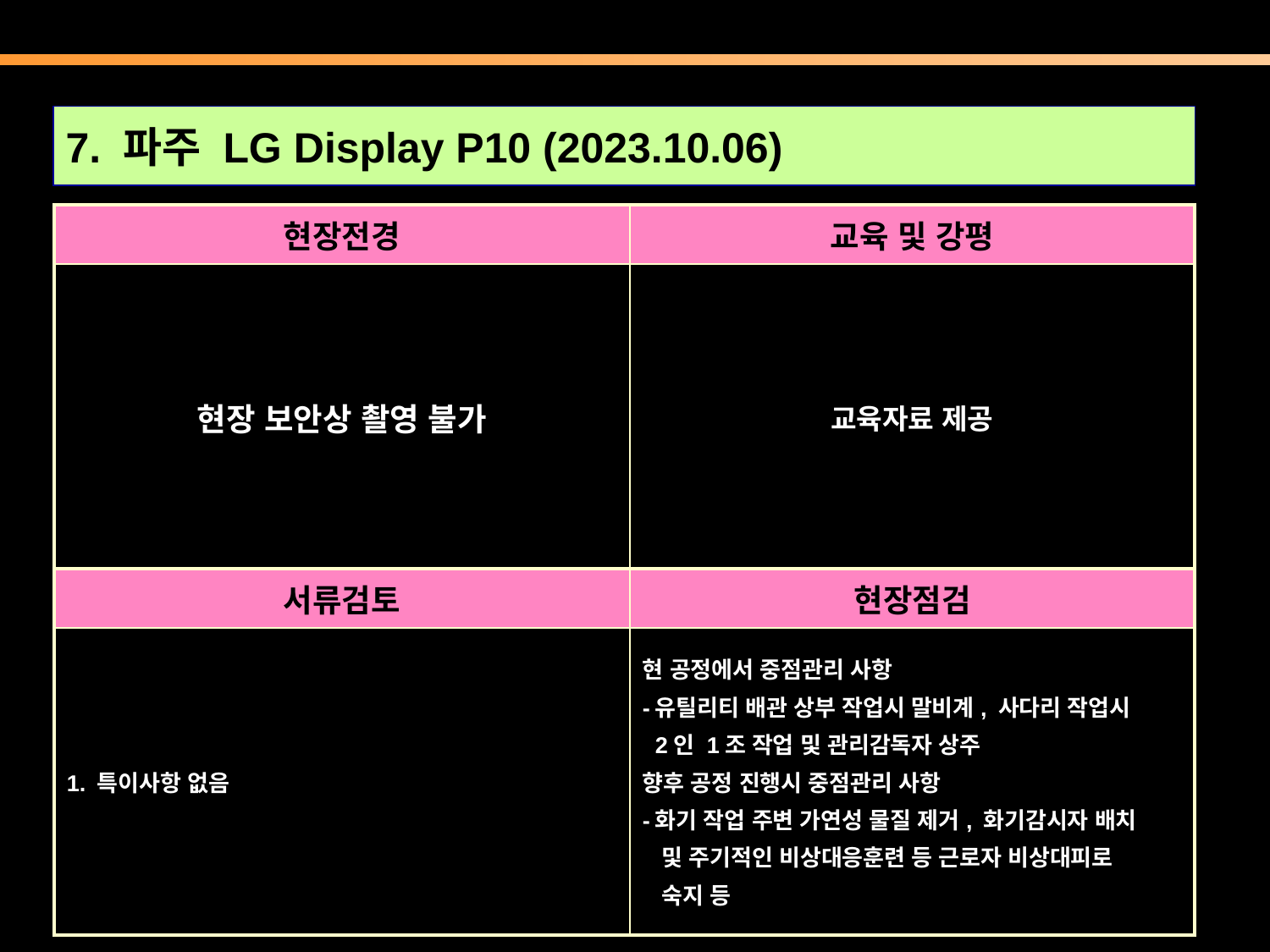

7. 파주 LG Display P10 (2023.10.06)
| 현장전경 | 교육 및 강평 |
| --- | --- |
| 현장 보안상 촬영 불가 | 교육자료 제공 |
| 서류검토 | 현장점검 |
| --- | --- |
| 1. 특이사항 없음 | 현 공정에서 중점관리 사항 -유틸리티 배관 상부 작업시 말비계, 사다리 작업시 2인 1조 작업 및 관리감독자 상주 향후 공정 진행시 중점관리 사항 -화기 작업 주변 가연성 물질 제거, 화기감시자 배치 및 주기적인 비상대응훈련 등 근로자 비상대피로 숙지 등 |